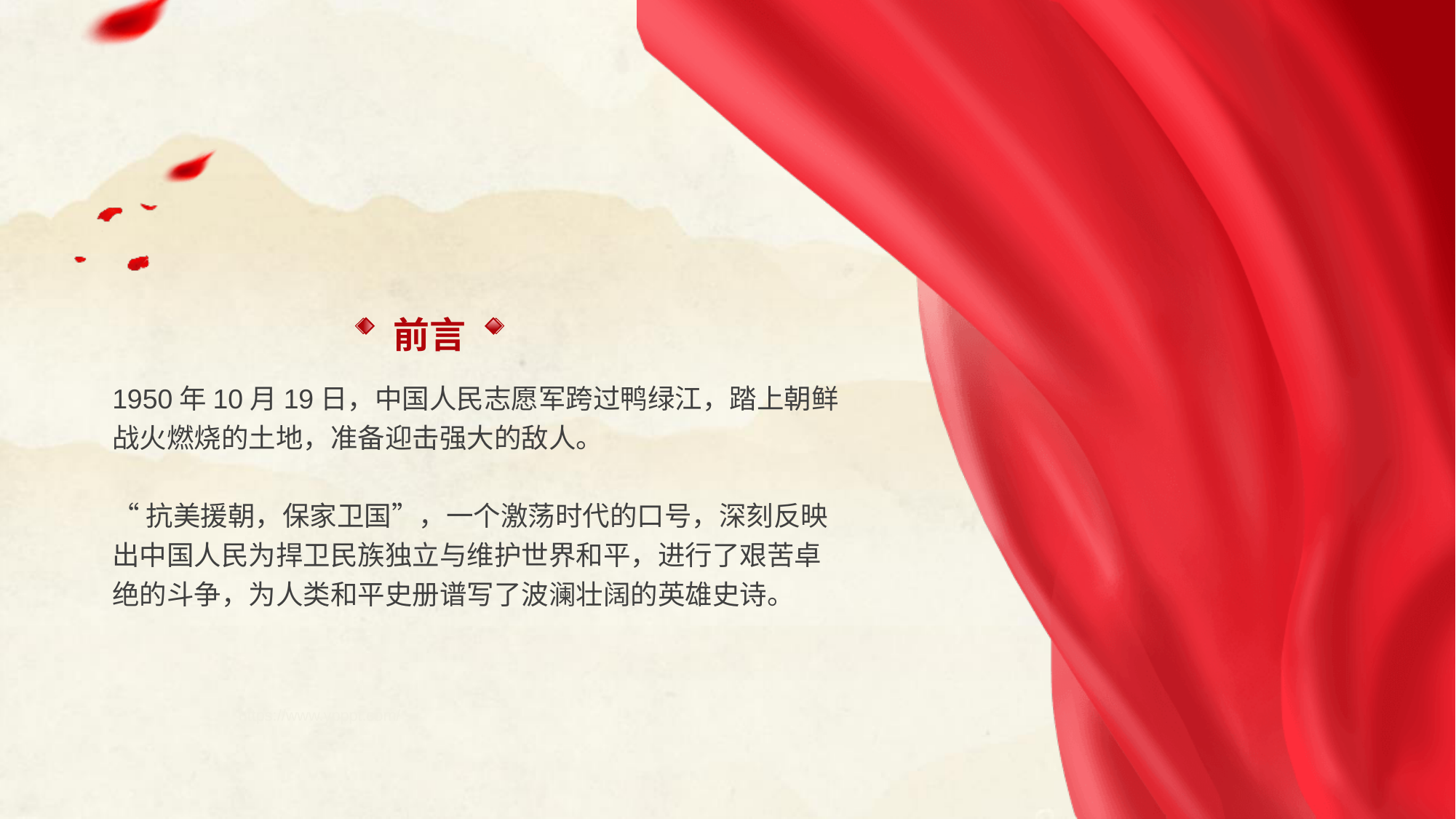

前言

1950年10月19日，中国人民志愿军跨过鸭绿江，踏上朝鲜战火燃烧的土地，准备迎击强大的敌人。

“抗美援朝，保家卫国”，一个激荡时代的口号，深刻反映出中国人民为捍卫民族独立与维护世界和平，进行了艰苦卓绝的斗争，为人类和平史册谱写了波澜壮阔的英雄史诗。
https://www.ypppt.com/